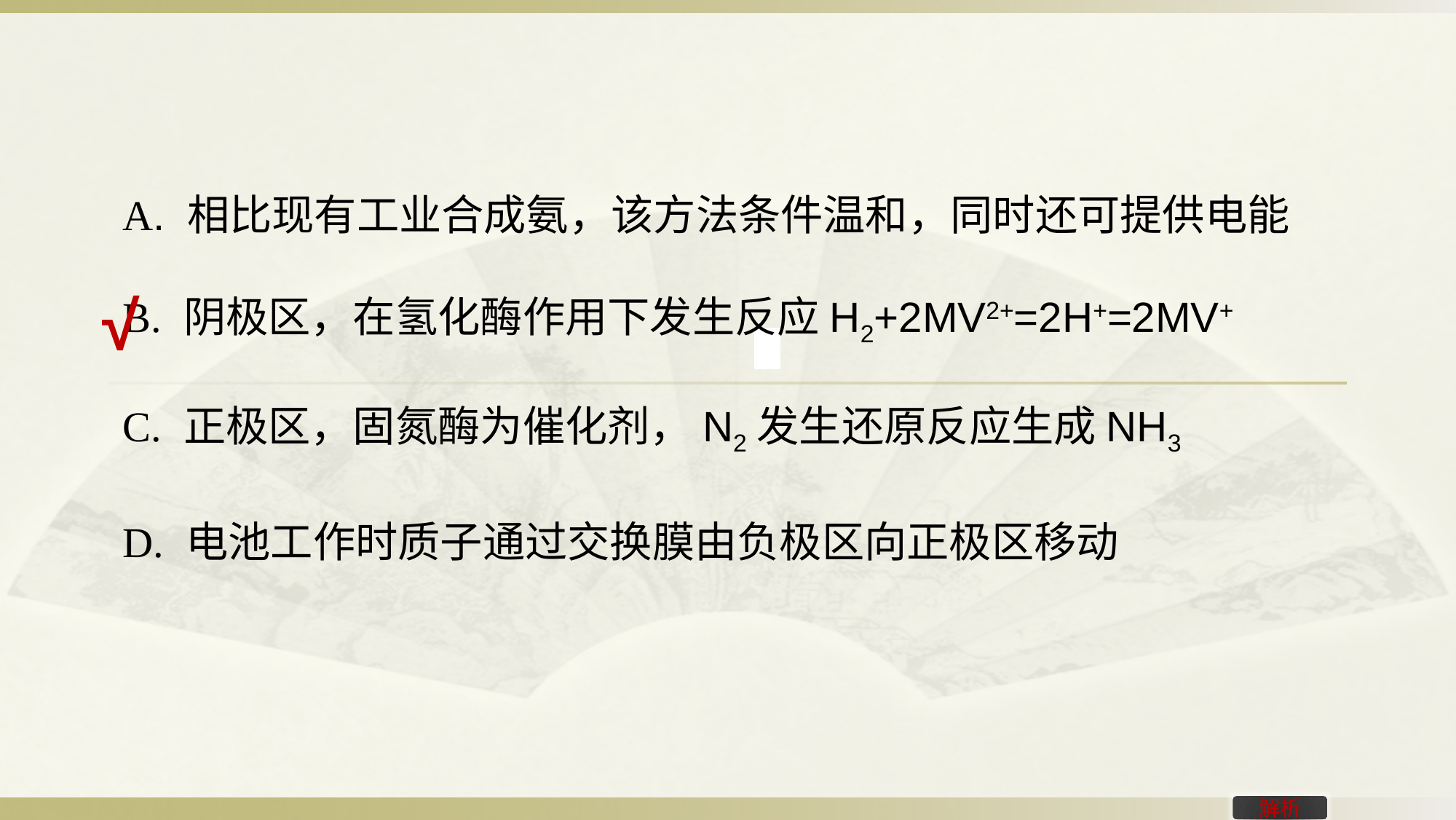

A. 相比现有工业合成氨，该方法条件温和，同时还可提供电能

B. 阴极区，在氢化酶作用下发生反应H2+2MV2+=2H+=2MV+

C. 正极区，固氮酶为催化剂，N2发生还原反应生成NH3

D. 电池工作时质子通过交换膜由负极区向正极区移动
√
|  |  |
| --- | --- |
|  |  |
解析